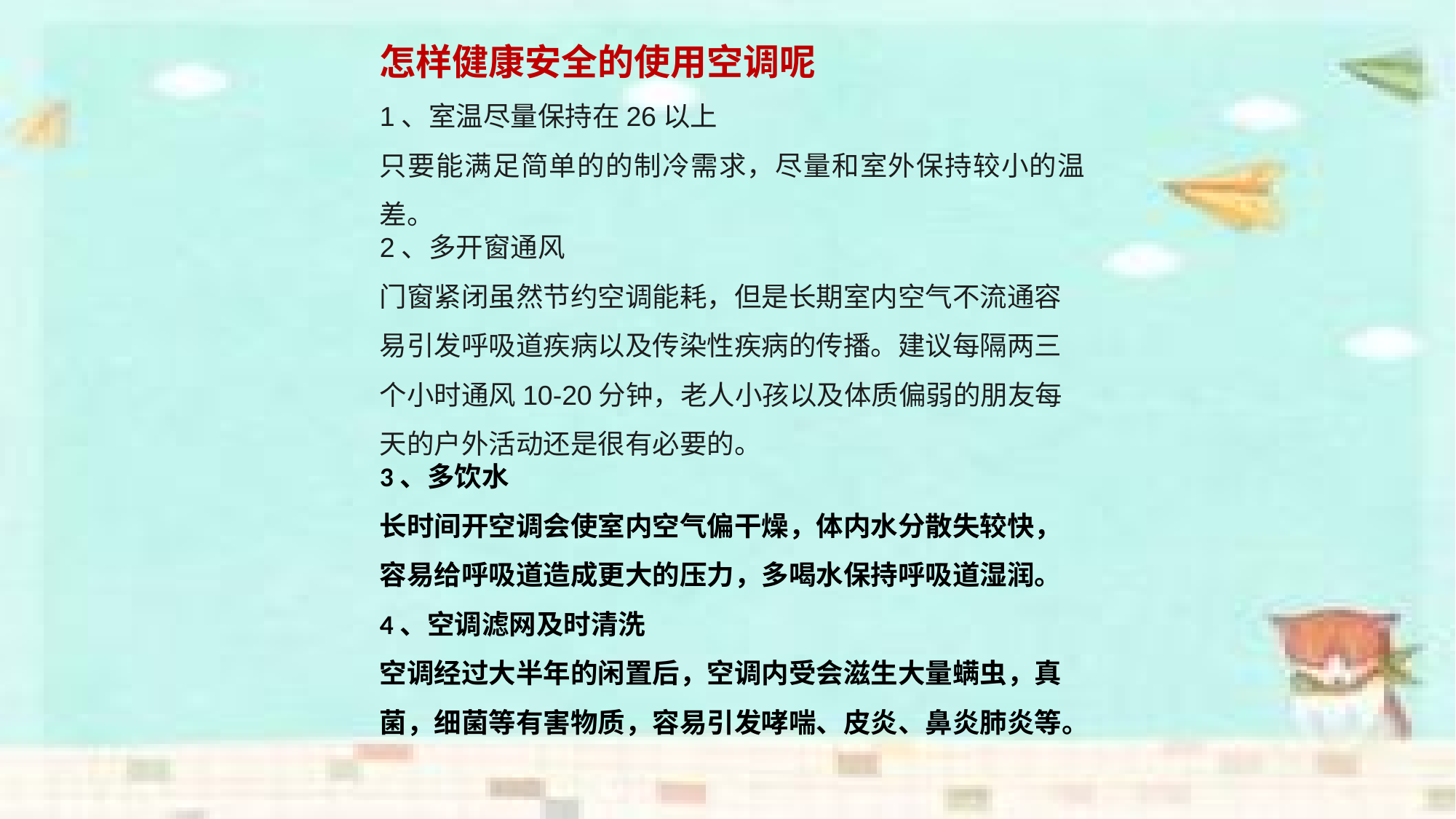

怎样健康安全的使用空调呢
1、室温尽量保持在26以上
只要能满足简单的的制冷需求，尽量和室外保持较小的温差。
2、多开窗通风
门窗紧闭虽然节约空调能耗，但是长期室内空气不流通容易引发呼吸道疾病以及传染性疾病的传播。建议每隔两三个小时通风10-20分钟，老人小孩以及体质偏弱的朋友每天的户外活动还是很有必要的。
3、多饮水
长时间开空调会使室内空气偏干燥，体内水分散失较快，容易给呼吸道造成更大的压力，多喝水保持呼吸道湿润。
4、空调滤网及时清洗
空调经过大半年的闲置后，空调内受会滋生大量螨虫，真菌，细菌等有害物质，容易引发哮喘、皮炎、鼻炎肺炎等。